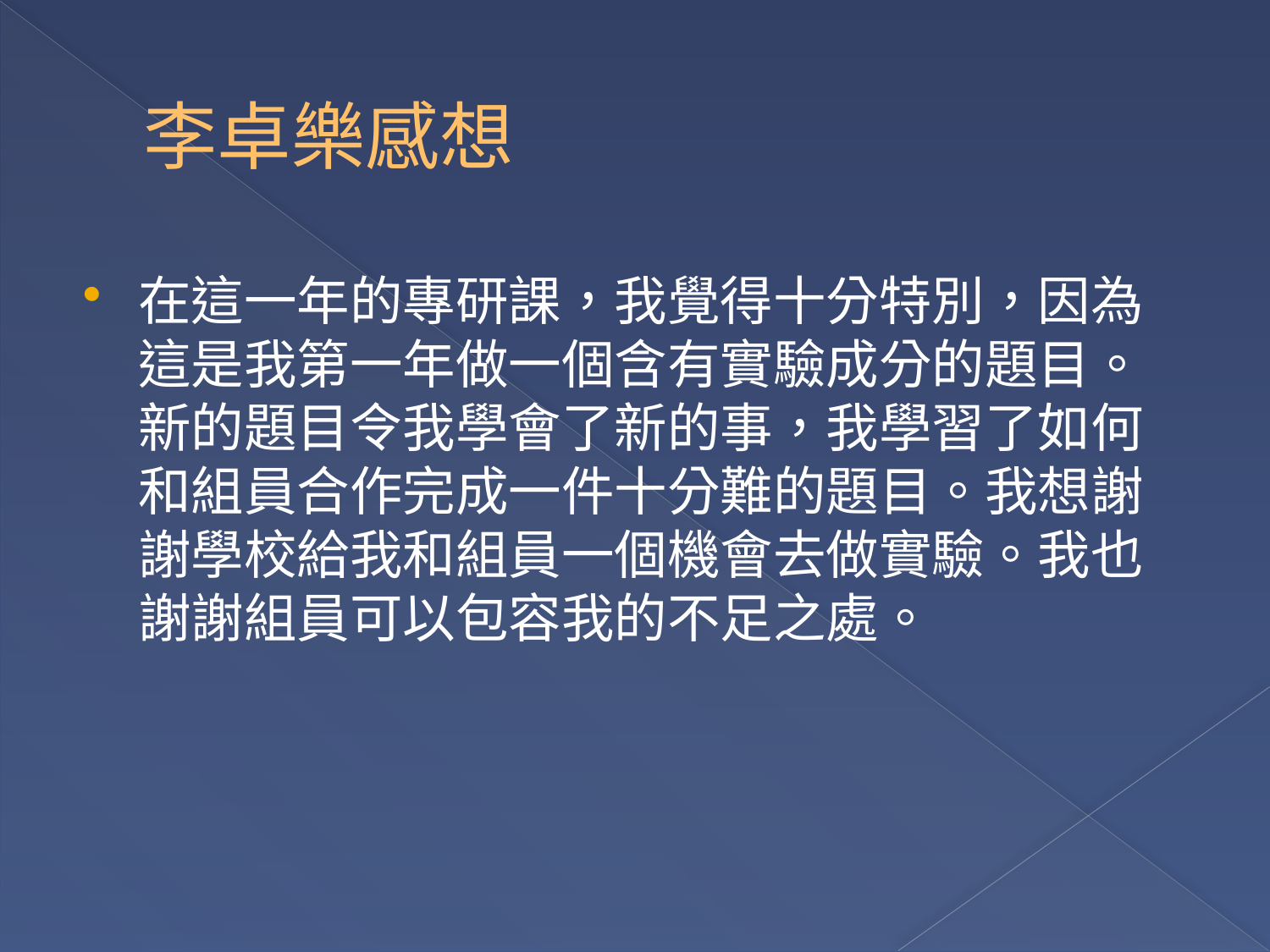

# 李卓樂感想
在這一年的專研課，我覺得十分特別，因為這是我第一年做一個含有實驗成分的題目。新的題目令我學會了新的事，我學習了如何和組員合作完成一件十分難的題目。我想謝謝學校給我和組員一個機會去做實驗。我也謝謝組員可以包容我的不足之處。